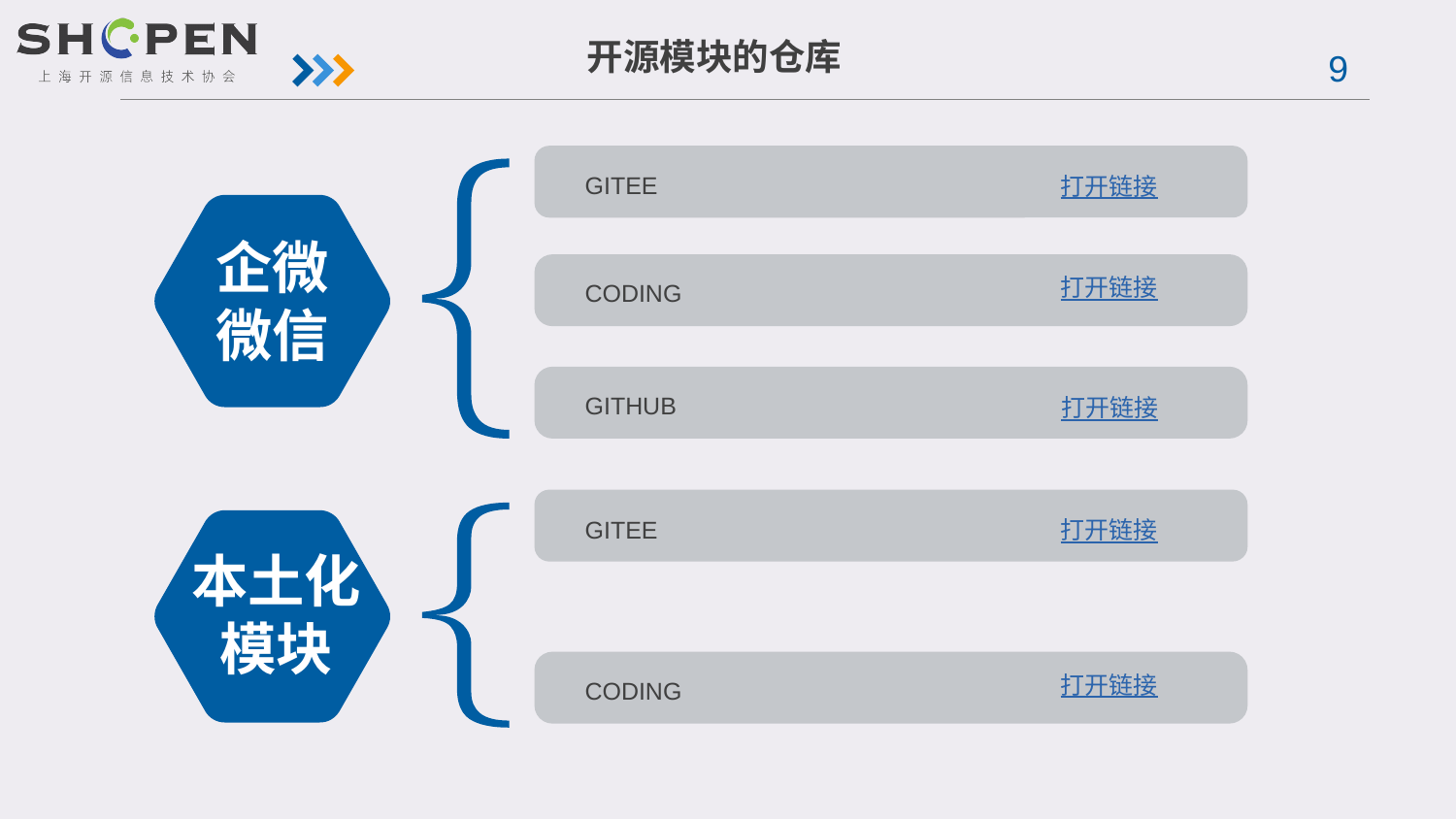

开源模块的仓库

打开链接
GITEE

企微微信

打开链接
CODING

GITHUB
打开链接

打开链接
GITEE

本土化模块

打开链接
CODING